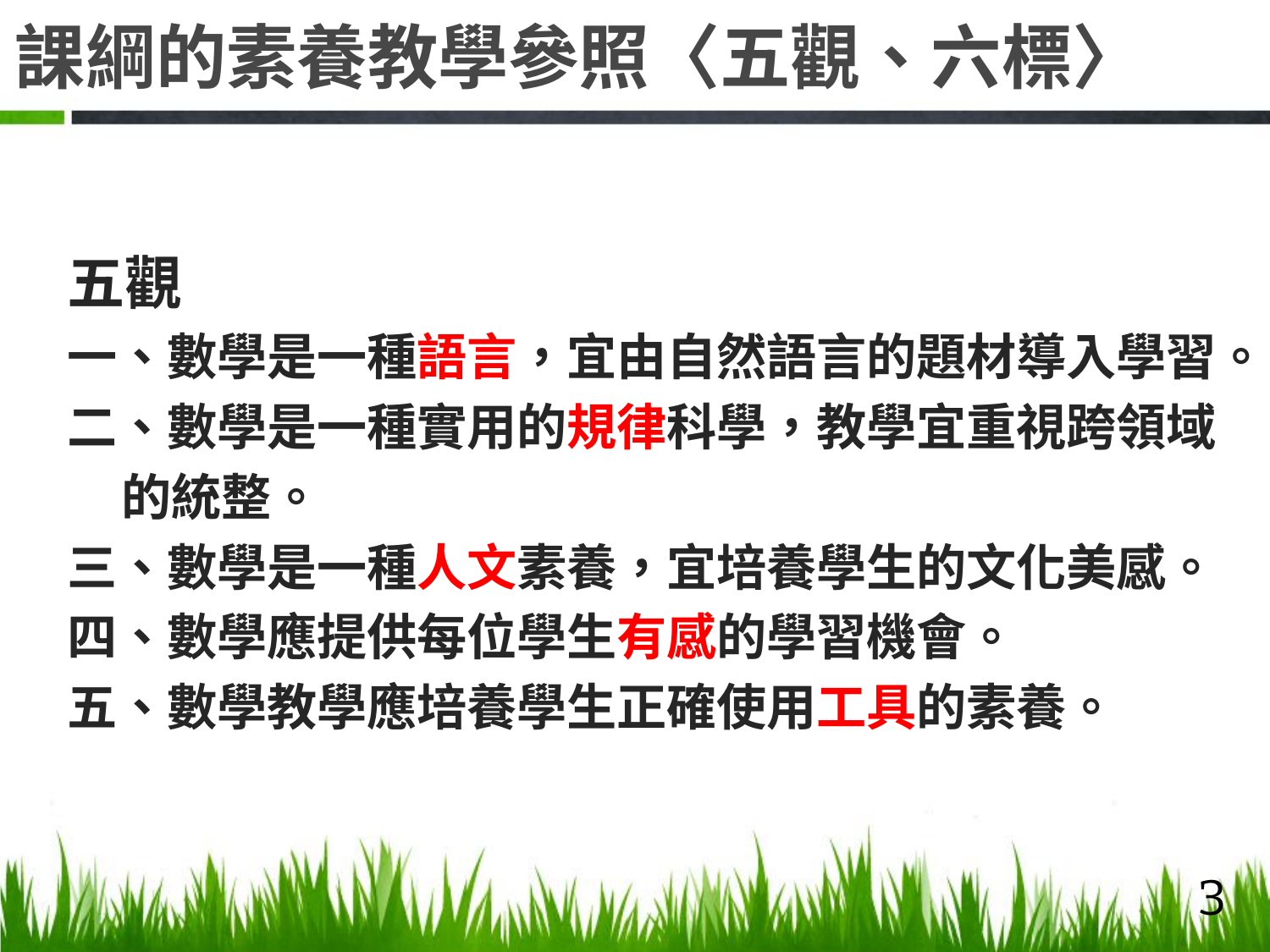

# 課綱的素養教學參照〈五觀、六標〉

五觀
一、數學是一種語言，宜由自然語言的題材導入學習。
二、數學是一種實用的規律科學，教學宜重視跨領域
    的統整。
三、數學是一種人文素養，宜培養學生的文化美感。
四、數學應提供每位學生有感的學習機會。
五、數學教學應培養學生正確使用工具的素養。
3